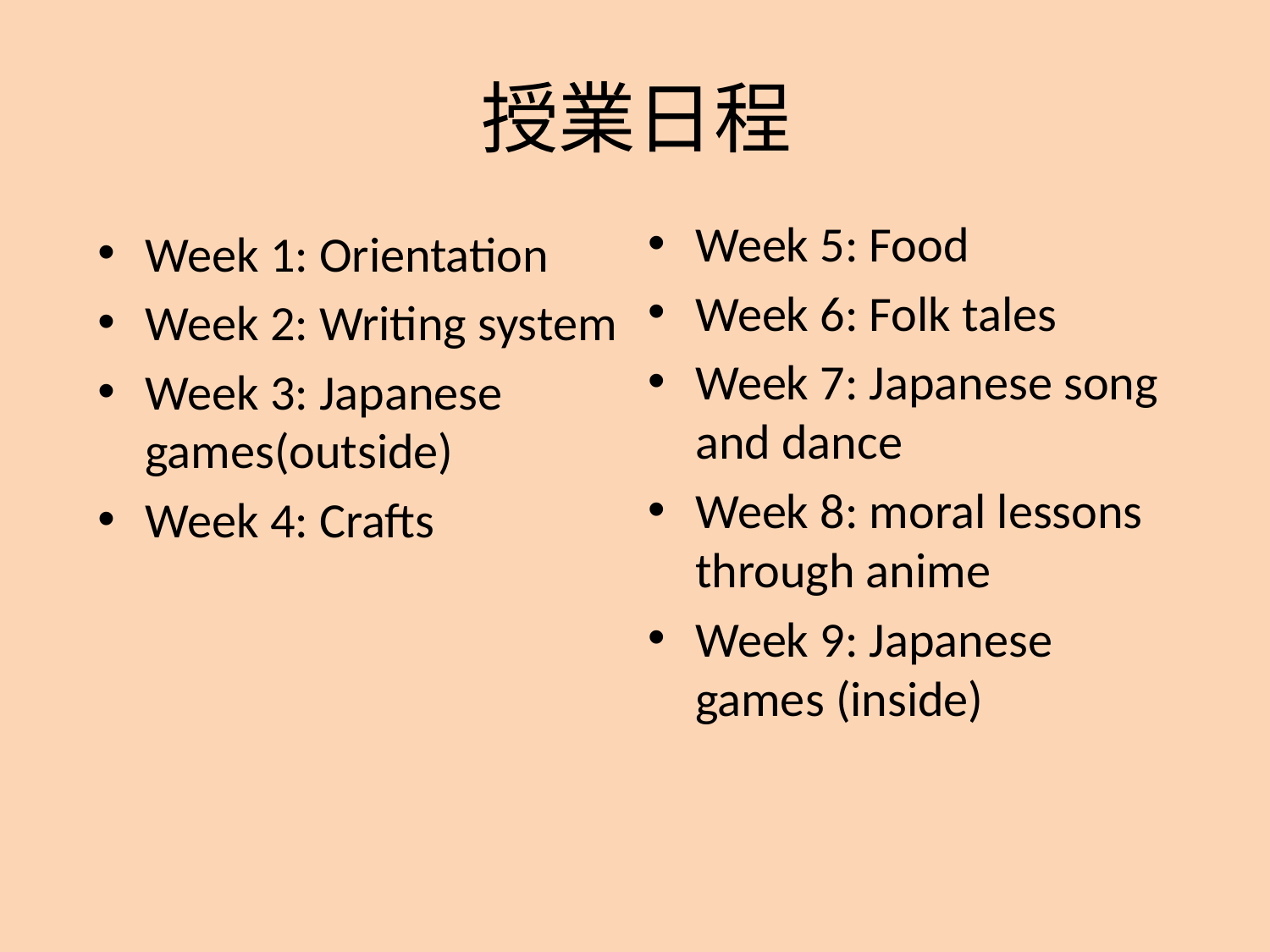

# 授業日程
Week 5: Food
Week 6: Folk tales
Week 7: Japanese song and dance
Week 8: moral lessons through anime
Week 9: Japanese games (inside)

Week 1: Orientation
Week 2: Writing system
Week 3: Japanese games(outside)
Week 4: Crafts